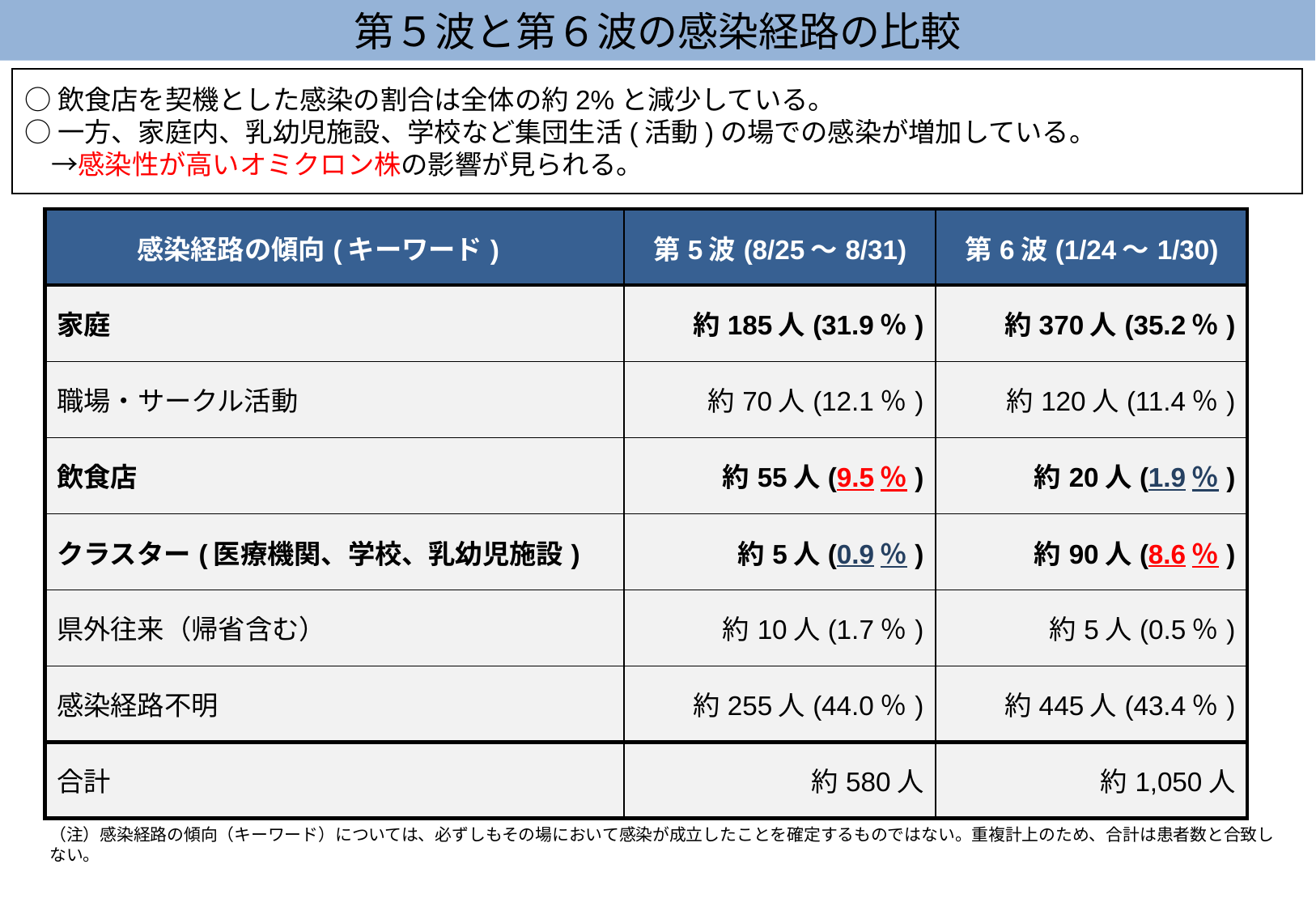

第５波と第６波の感染経路の比較
○飲食店を契機とした感染の割合は全体の約2%と減少している。
○一方、家庭内、乳幼児施設、学校など集団生活(活動)の場での感染が増加している。
　→感染性が高いオミクロン株の影響が見られる。
| 感染経路の傾向(キーワード) | 第5波(8/25～8/31) | 第6波(1/24～1/30) |
| --- | --- | --- |
| 家庭 | 約185人(31.9％) | 約370人(35.2％) |
| 職場・サークル活動 | 約70人(12.1％) | 約120人(11.4％) |
| 飲食店 | 約55人(9.5％) | 約20人(1.9％) |
| クラスター(医療機関、学校、乳幼児施設) | 約5人(0.9％) | 約90人(8.6％) |
| 県外往来（帰省含む） | 約10人(1.7％) | 約5人(0.5％) |
| 感染経路不明 | 約255人(44.0％) | 約445人(43.4％) |
| 合計 | 約580人 | 約1,050人 |
（注）感染経路の傾向（キーワード）については、必ずしもその場において感染が成立したことを確定するものではない。重複計上のため、合計は患者数と合致しない。